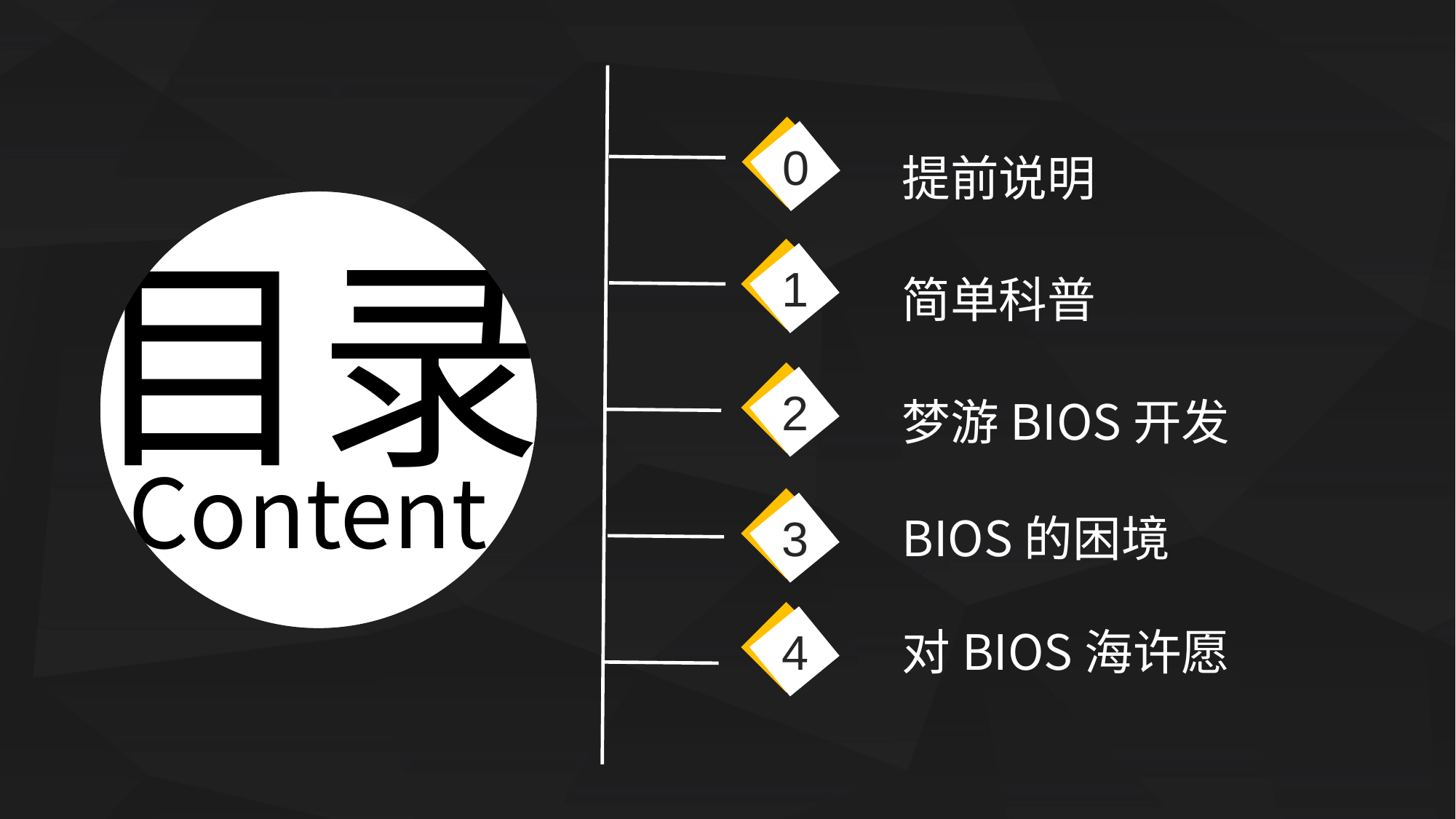

0
提前说明

目录

1
简单科普

2
梦游BIOS开发
Content

3
BIOS的困境

4
对BIOS海许愿